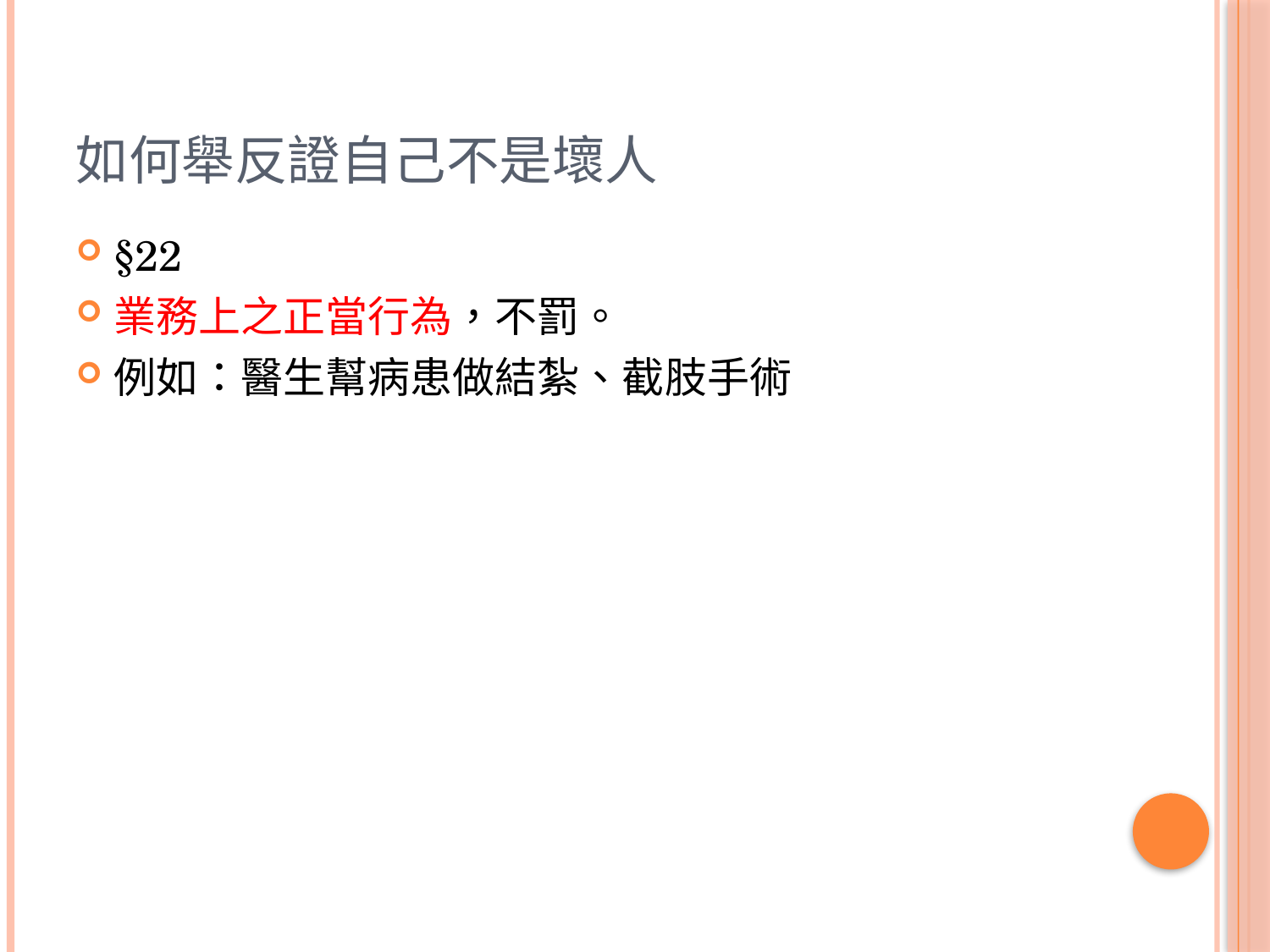

# 如何舉反證自己不是壞人
§22
業務上之正當行為，不罰。
例如：醫生幫病患做結紮、截肢手術